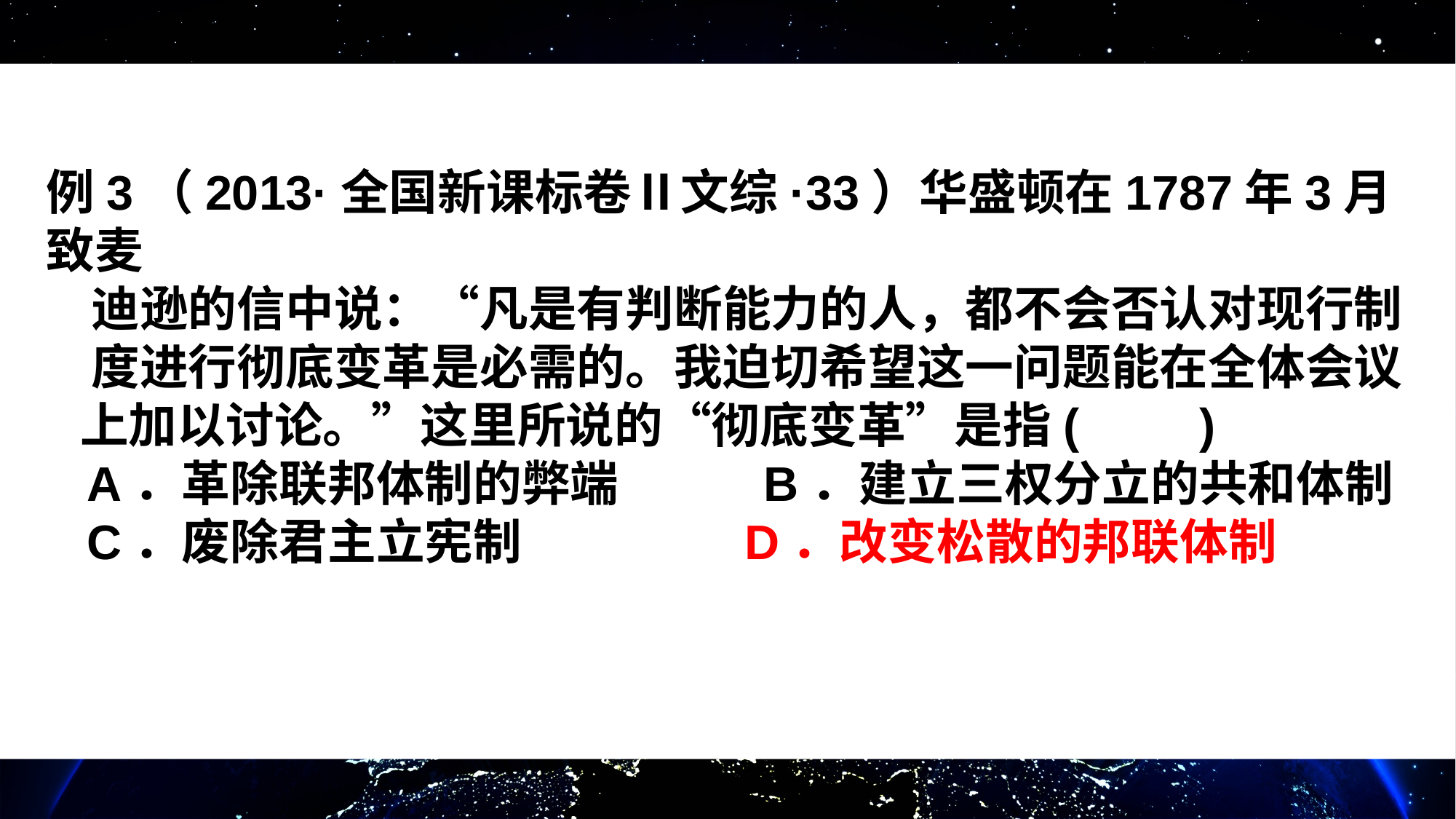

例3（2013·全国新课标卷Ⅱ文综·33）华盛顿在1787年3月致麦
   迪逊的信中说：“凡是有判断能力的人，都不会否认对现行制
   度进行彻底变革是必需的。我迫切希望这一问题能在全体会议
  上加以讨论。”这里所说的“彻底变革”是指(　　)
   A．革除联邦体制的弊端            B．建立三权分立的共和体制
   C．废除君主立宪制                   D．改变松散的邦联体制